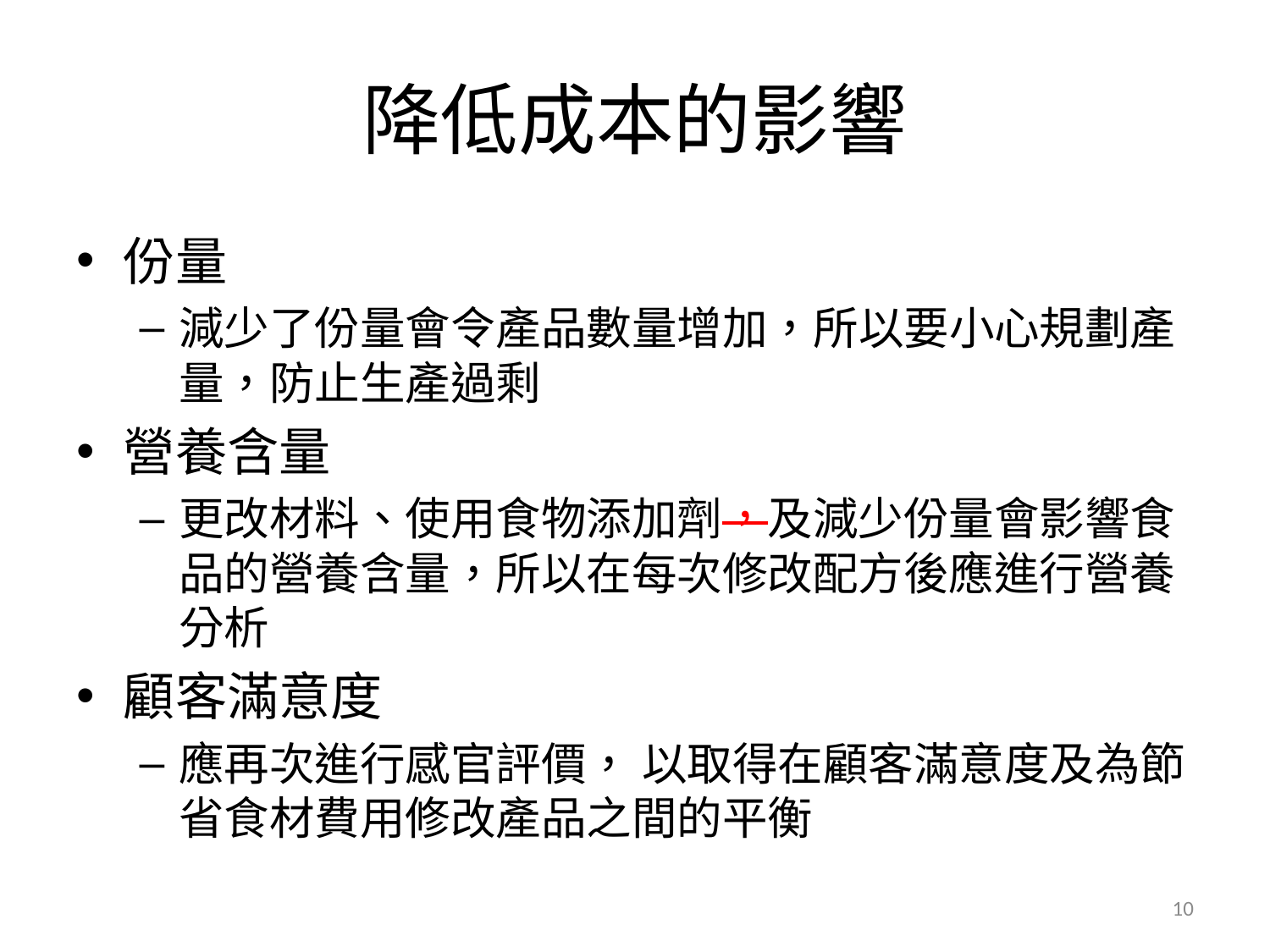

# 降低成本的影響
份量
減少了份量會令產品數量增加，所以要小心規劃產量，防止生產過剩
營養含量
更改材料、使用食物添加劑，及減少份量會影響食品的營養含量，所以在每次修改配方後應進行營養分析
顧客滿意度
應再次進行感官評價， 以取得在顧客滿意度及為節省食材費用修改產品之間的平衡
10